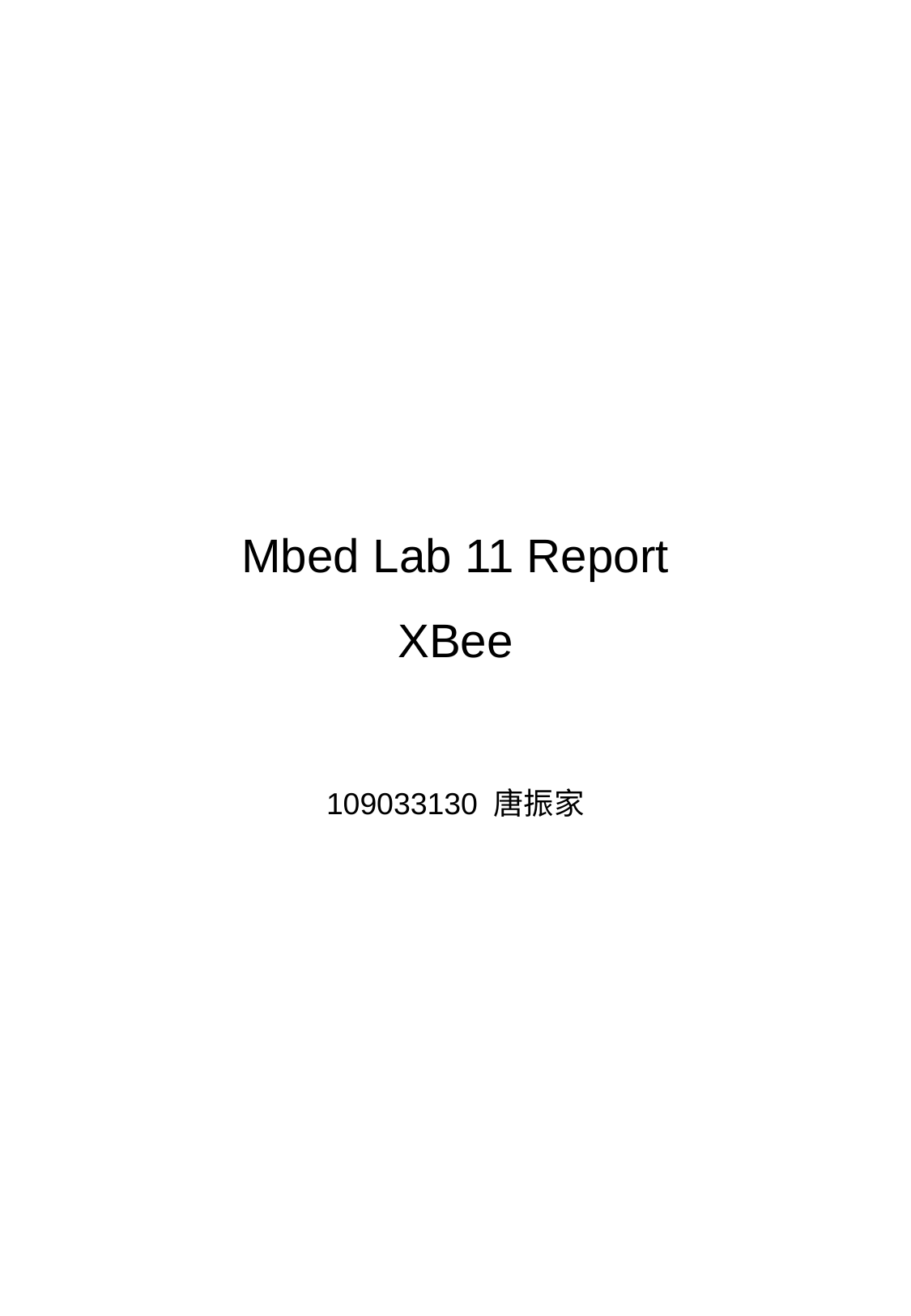

# Mbed Lab 11 Report XBee
109033130 唐振家